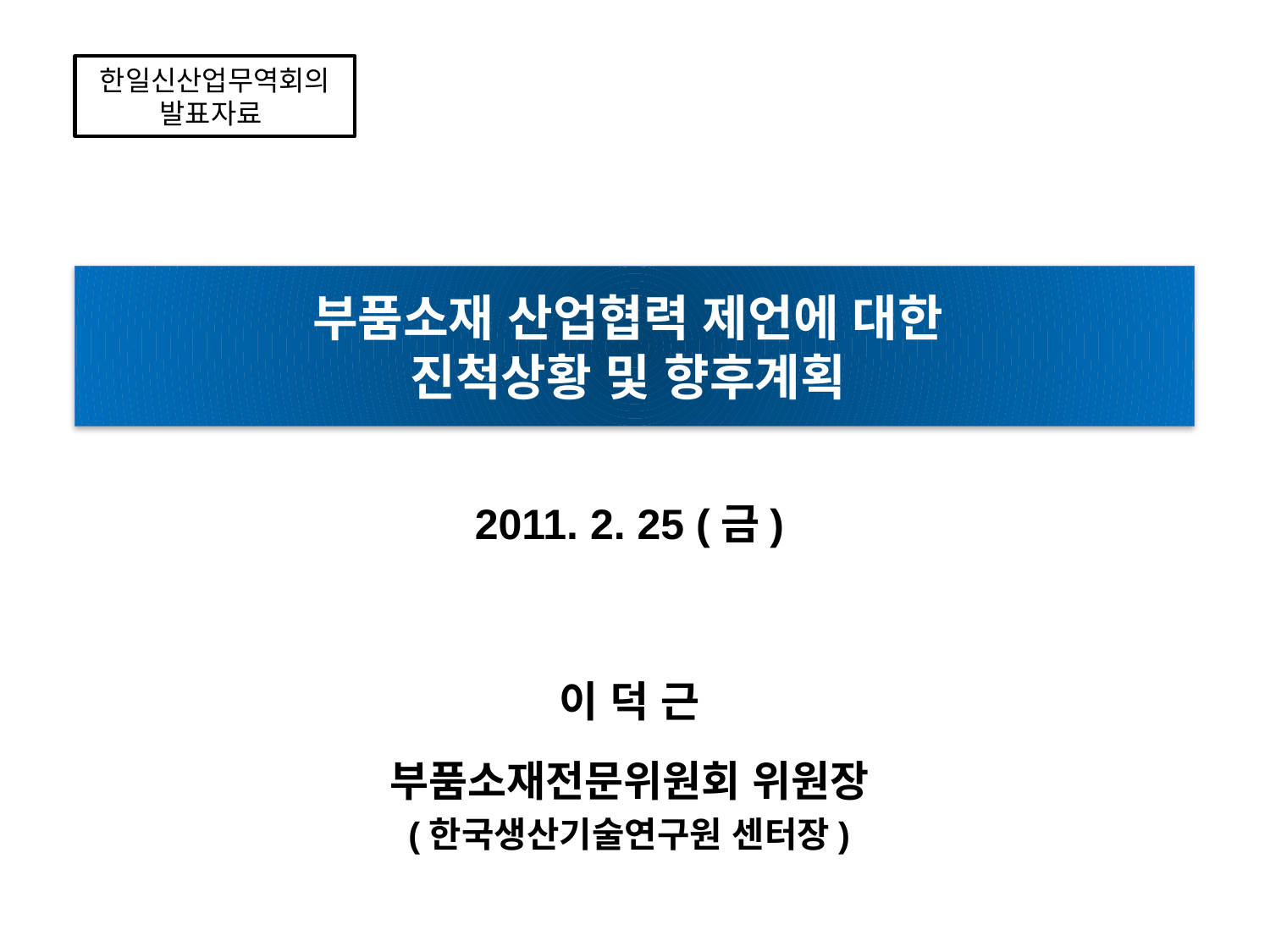

한일신산업무역회의
발표자료
# 부품소재 산업협력 제언에 대한 진척상황 및 향후계획
2011. 2. 25 (금)

이 덕 근

부품소재전문위원회 위원장
(한국생산기술연구원 센터장)